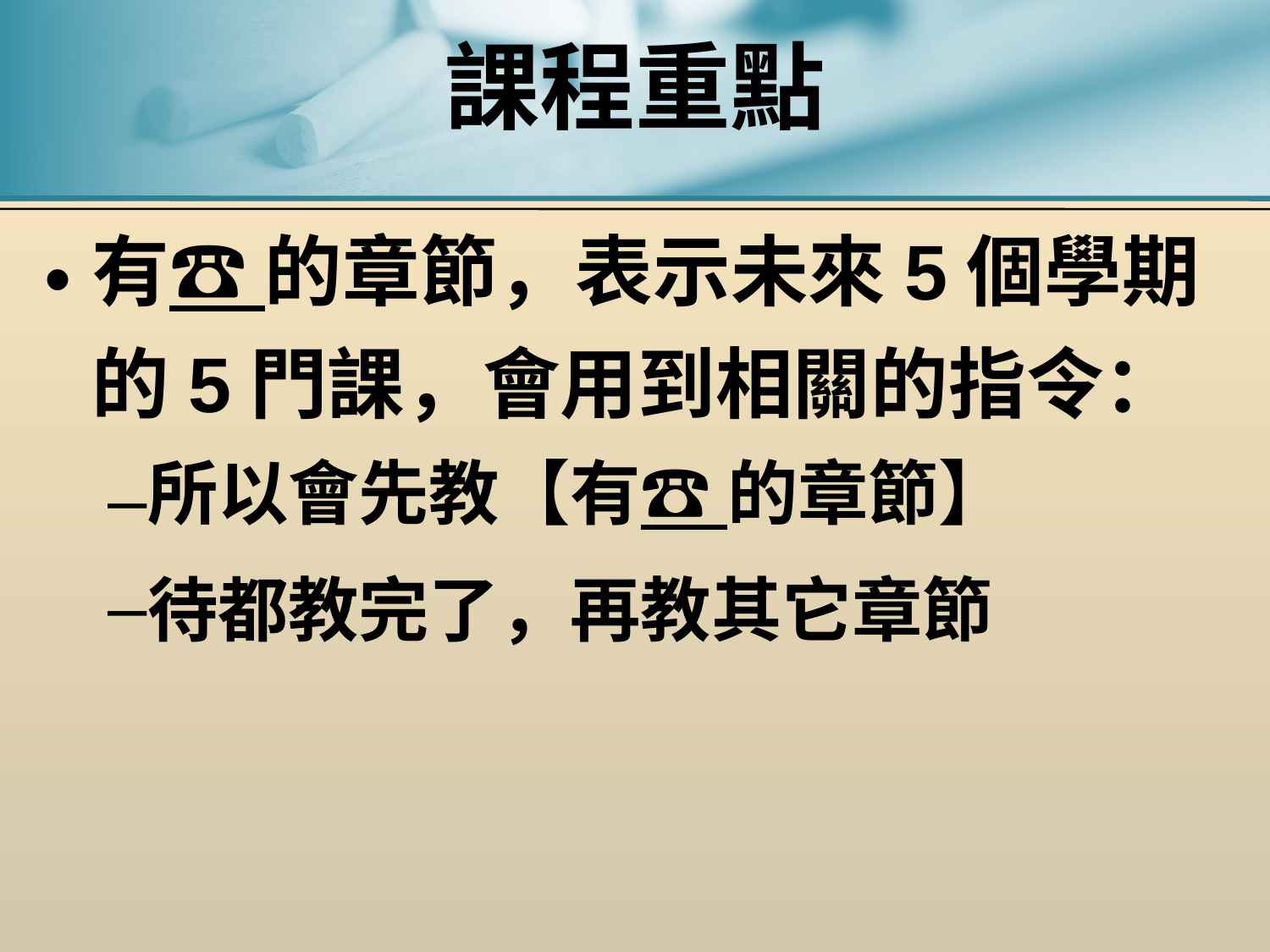

# 課程重點
有☎ 的章節，表示未來5個學期的5門課，會用到相關的指令：
所以會先教【有☎ 的章節】
待都教完了，再教其它章節